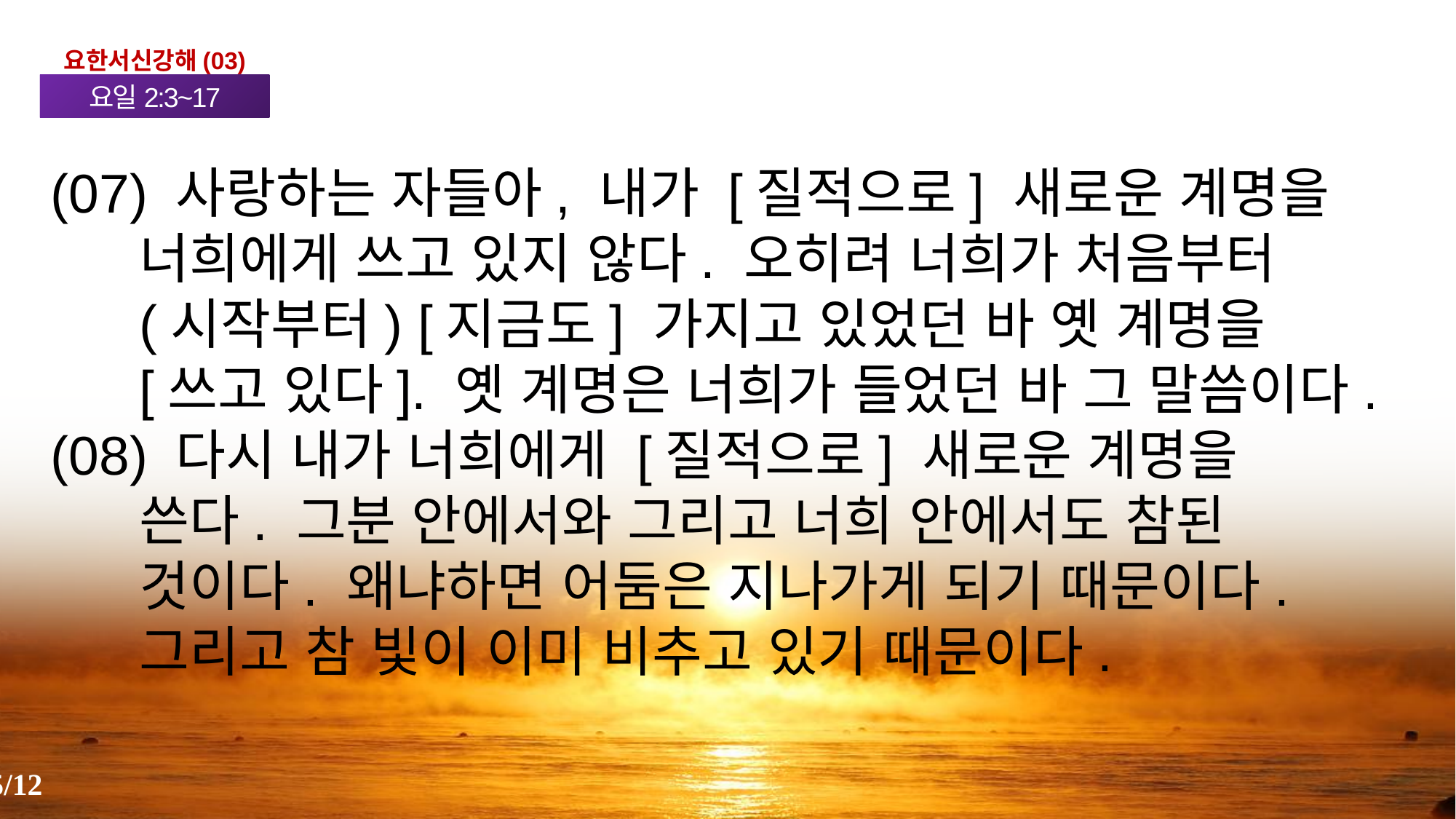

요한서신강해(03)
요일2:3~17

(07) 사랑하는 자들아, 내가 [질적으로] 새로운 계명을 너희에게 쓰고 있지 않다. 오히려 너희가 처음부터(시작부터) [지금도] 가지고 있었던 바 옛 계명을 [쓰고 있다]. 옛 계명은 너희가 들었던 바 그 말씀이다.
(08) 다시 내가 너희에게 [질적으로] 새로운 계명을 쓴다. 그분 안에서와 그리고 너희 안에서도 참된 것이다. 왜냐하면 어둠은 지나가게 되기 때문이다. 그리고 참 빛이 이미 비추고 있기 때문이다.